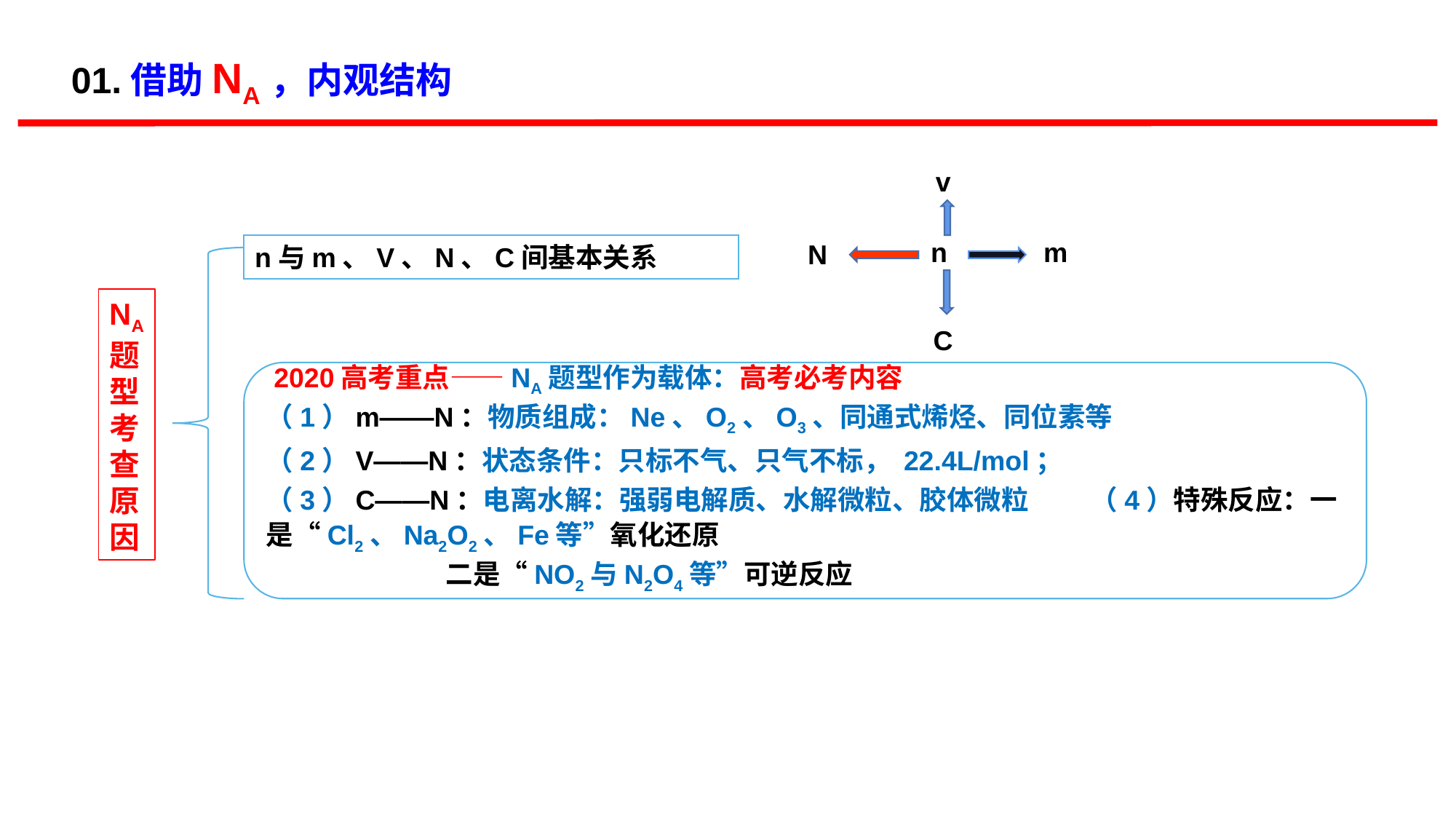

01.借助NA，内观结构
v

n
m
N

C
n与m、V、N、C间基本关系

NA
题
型
考
查
原
因

 2020高考重点——NA题型作为载体：高考必考内容
（1）m——N：物质组成：Ne、O2、O3、同通式烯烃、同位素等
（2）V——N：状态条件：只标不气、只气不标， 22.4L/mol；
（3）C——N：电离水解：强弱电解质、水解微粒、胶体微粒          （4）特殊反应：一是“Cl2、Na2O2、Fe等”氧化还原
                            二是“NO2与N2O4等”可逆反应